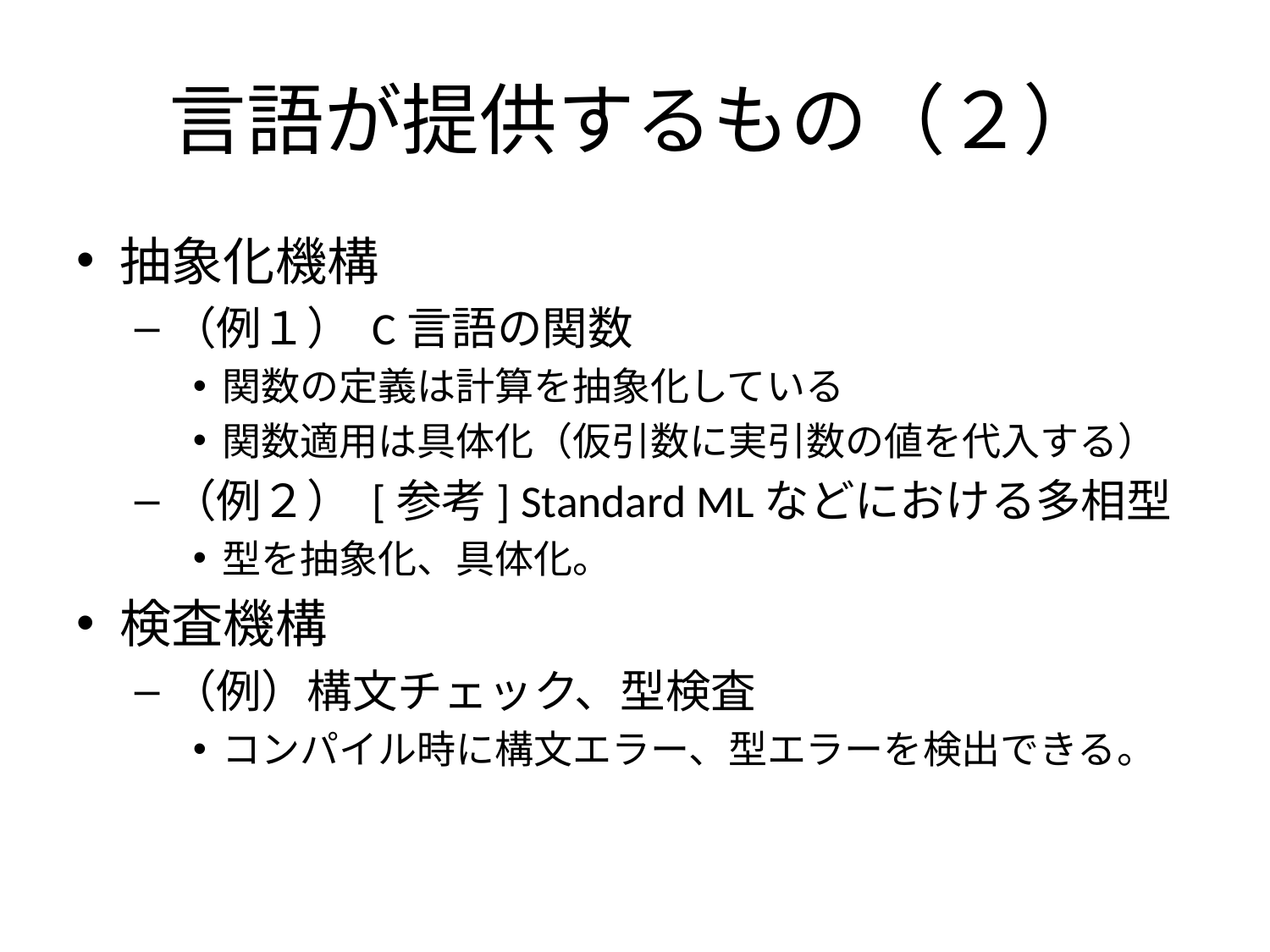

# 言語が提供するもの（２）
抽象化機構
（例１） C言語の関数
関数の定義は計算を抽象化している
関数適用は具体化（仮引数に実引数の値を代入する）
（例２） [参考] Standard MLなどにおける多相型
型を抽象化、具体化。
検査機構
（例）構文チェック、型検査
コンパイル時に構文エラー、型エラーを検出できる。